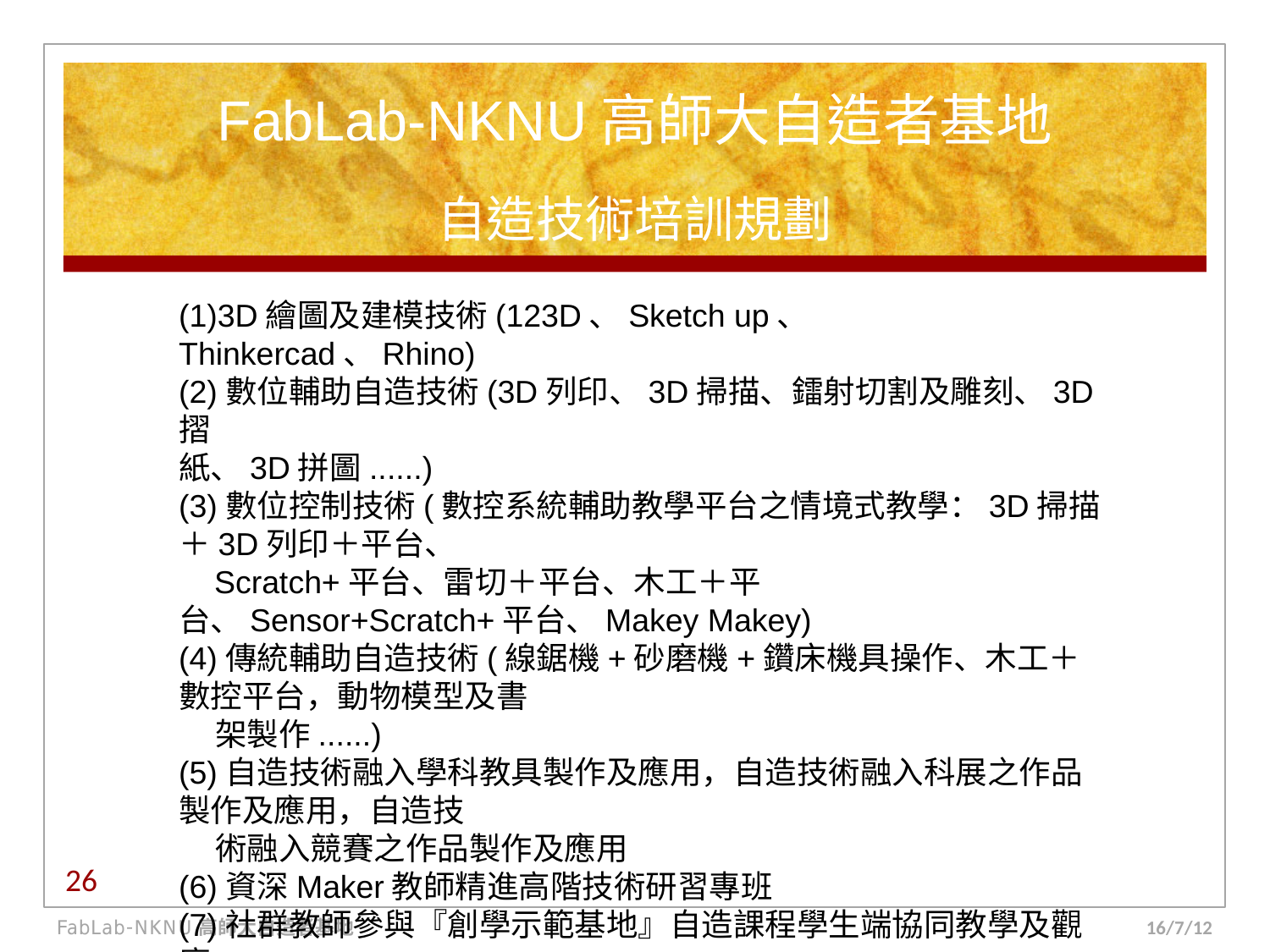

# FabLab-NKNU高師大自造者基地 自造技術培訓規劃
(1)3D繪圖及建模技術(123D、Sketch up、 Thinkercad、Rhino)
(2)數位輔助自造技術(3D列印、3D掃描、鐳射切割及雕刻、3D摺
紙、3D拼圖......)
(3)數位控制技術(數控系統輔助教學平台之情境式教學：3D掃描＋3D列印＋平台、
    Scratch+平台、雷切＋平台、木工＋平台、Sensor+Scratch+平台、Makey Makey)
(4)傳統輔助自造技術(線鋸機+砂磨機+鑽床機具操作、木工＋數控平台，動物模型及書
    架製作......)
(5)自造技術融入學科教具製作及應用，自造技術融入科展之作品製作及應用，自造技
    術融入競賽之作品製作及應用
(6)資深Maker教師精進高階技術研習專班
(7)社群教師參與『創學示範基地』自造課程學生端協同教學及觀摩

26
FabLab-NKNU 高師大自造者基地
16/7/12